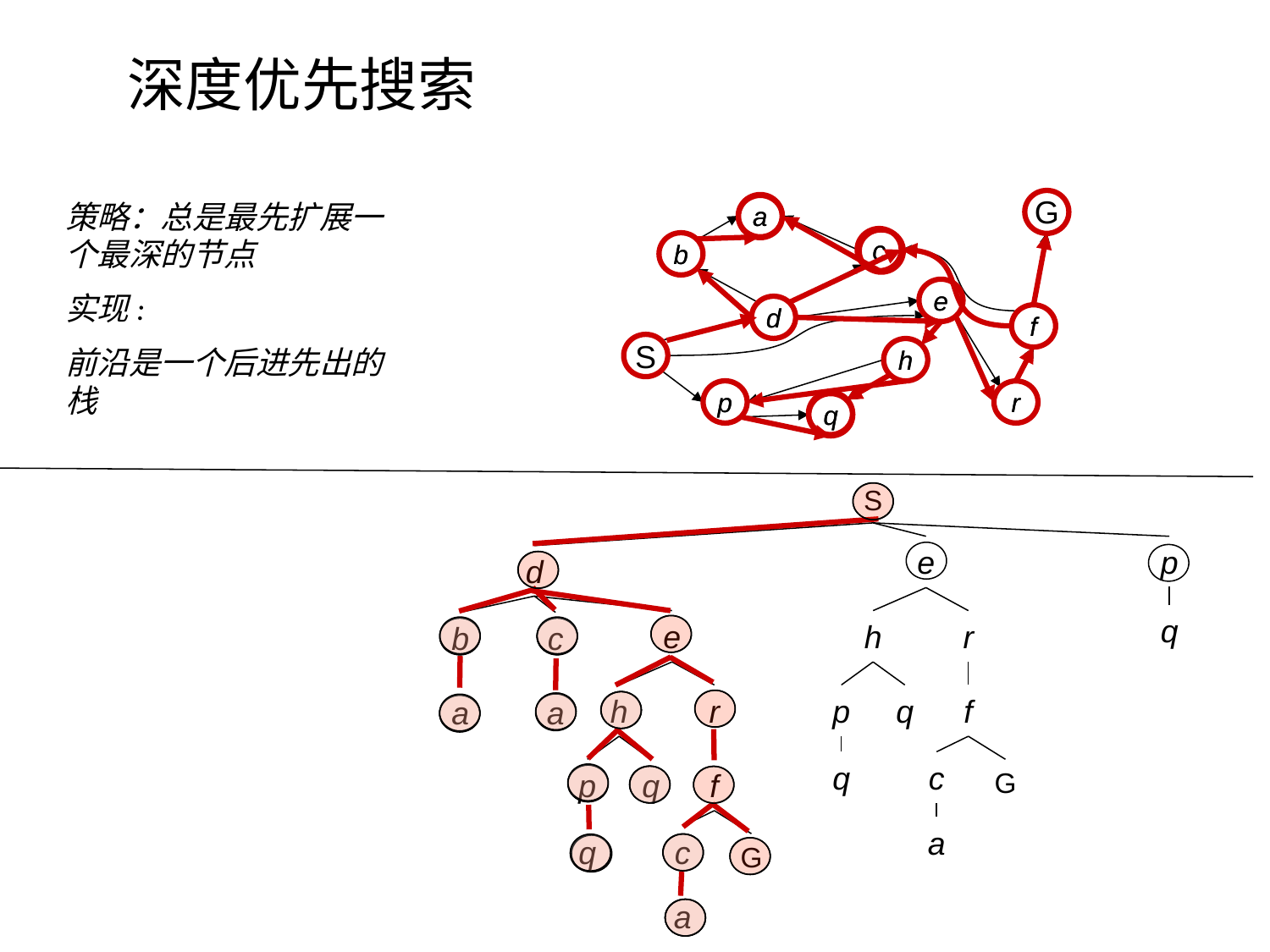

# 深度优先搜索
策略：总是最先扩展一个最深的节点
实现:
前沿是一个后进先出的栈
G
a
c
b
e
d
f
S
h
p
r
q

a

c

b
e
d
f
h

p

r
q

S
e
h
r
p
q
f
q
c
G
a
p
d
q
e
h
r
p
q
f
q
c
G
a
b
c
a
a